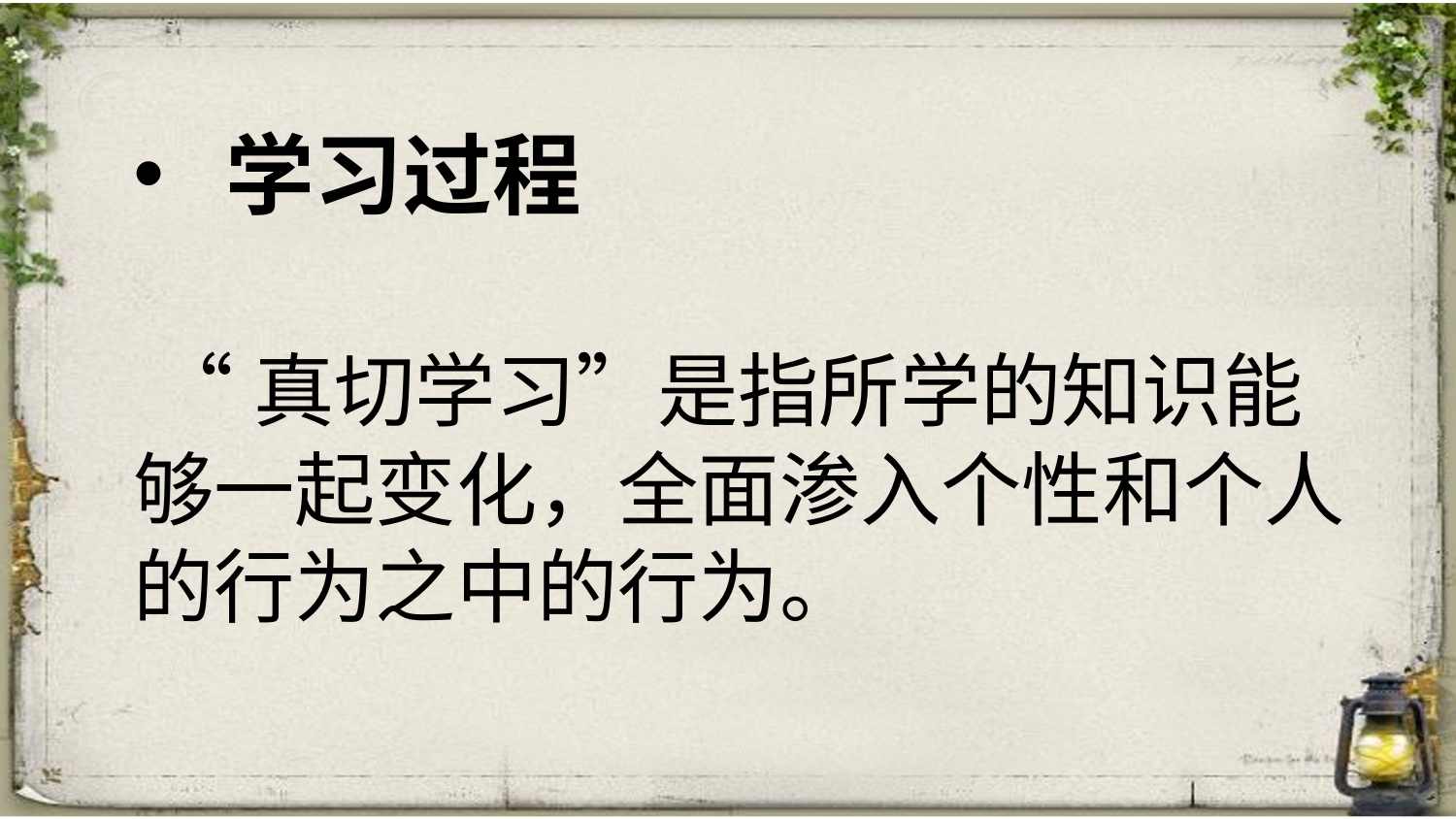

学习过程

 “真切学习”是指所学的知识能够一起变化，全面渗入个性和个人的行为之中的行为。